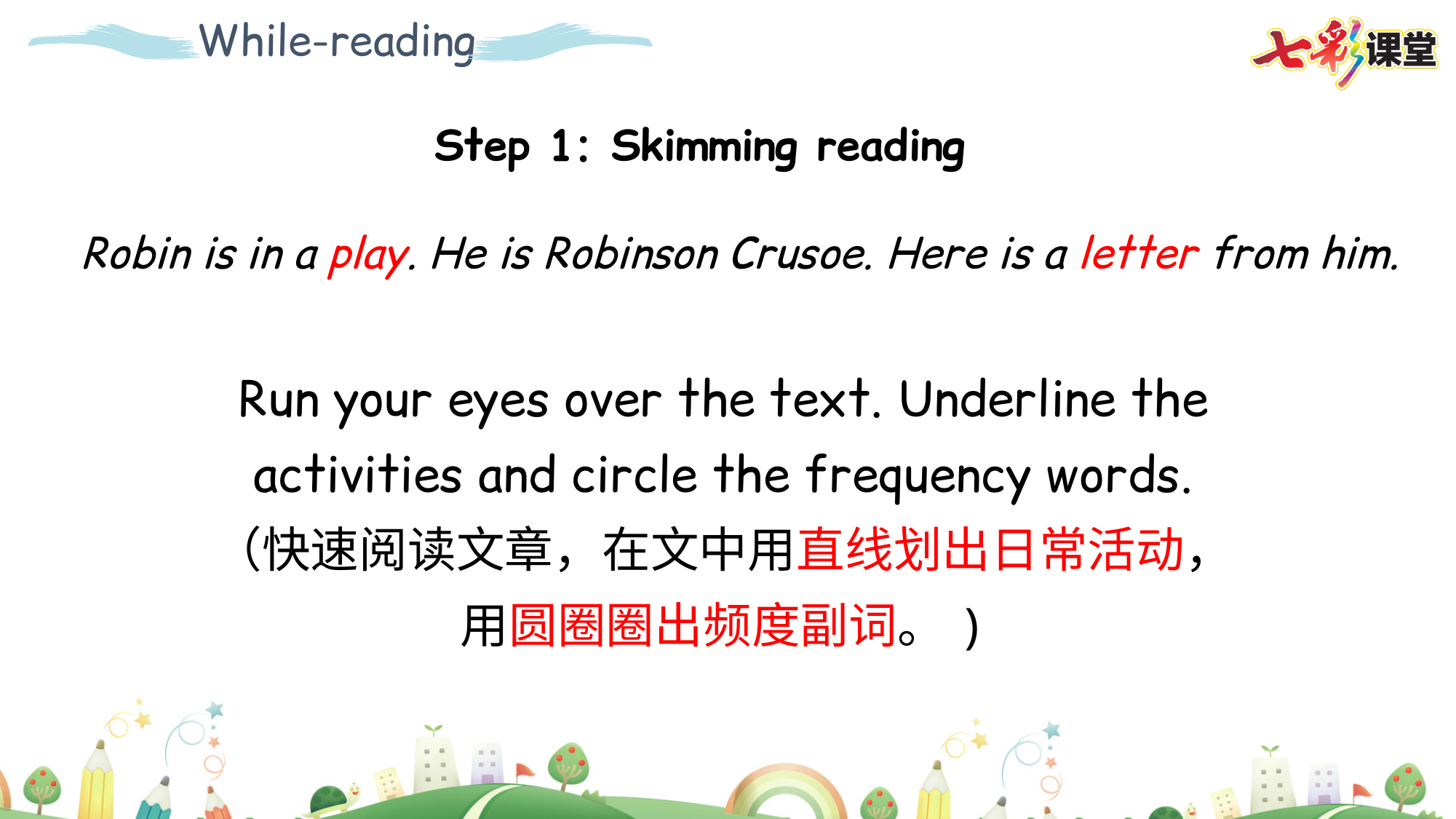

While-reading

Step 1: Skimming reading
Robin is in a play. He is Robinson Crusoe. Here is a letter from him.
Run your eyes over the text. Underline the activities and circle the frequency words.
（快速阅读文章，在文中用直线划出日常活动，用圆圈圈出频度副词。)